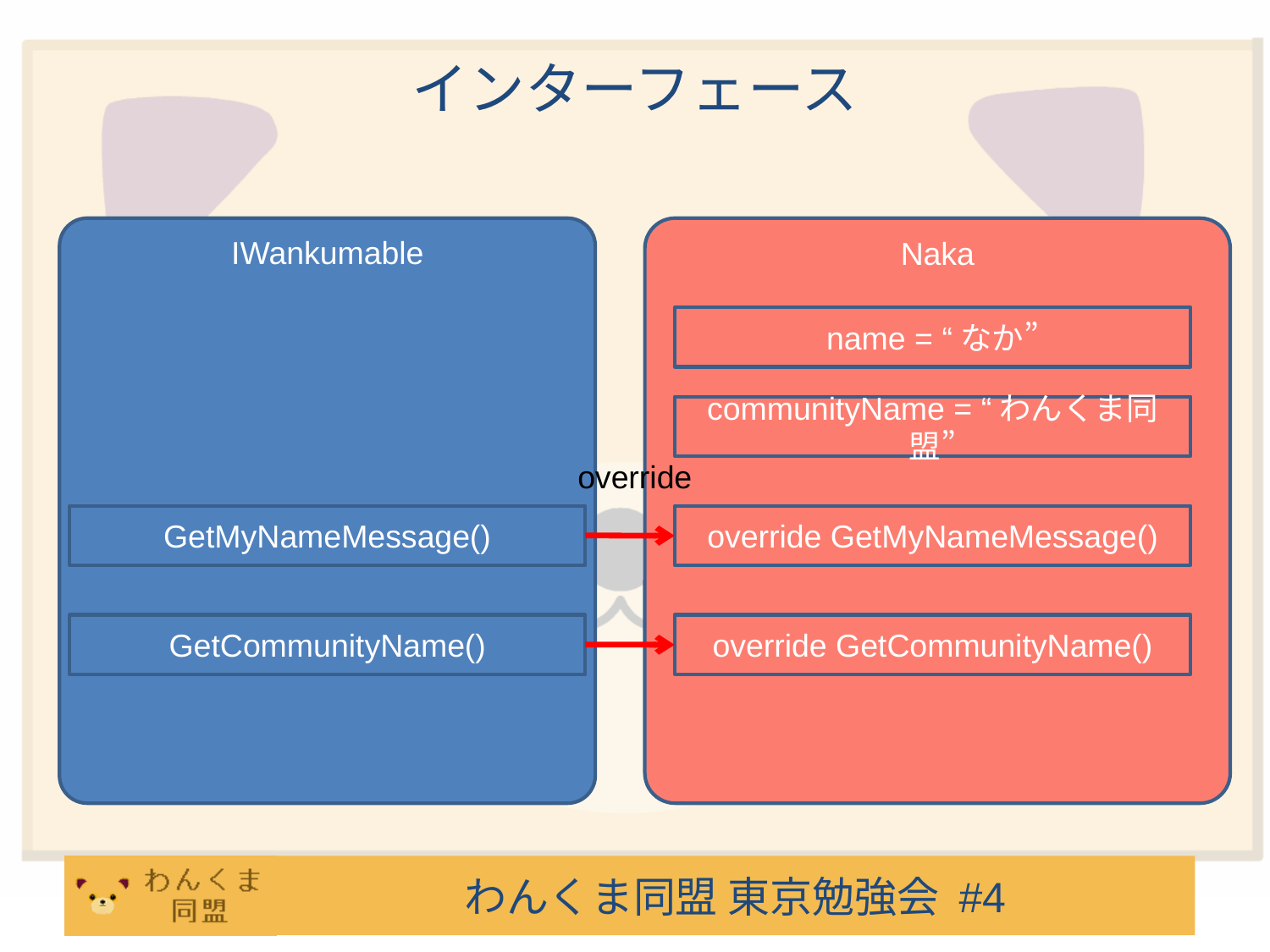

# インターフェース
IWankumable
GetMyNameMessage()
GetCommunityName()
Naka
name = “なか”
communityName = “わんくま同盟”
override
override GetMyNameMessage()
override GetCommunityName()